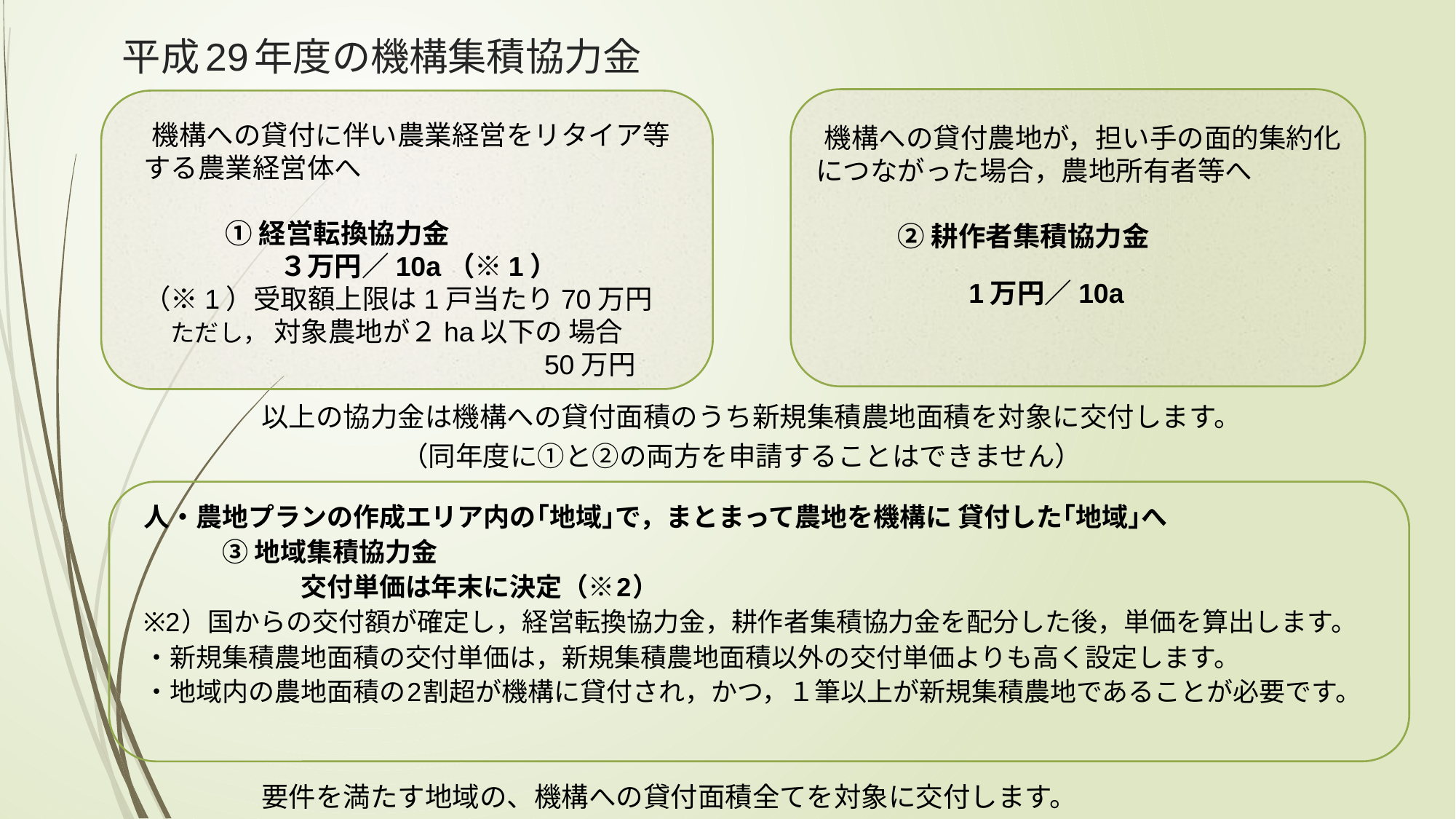

# 平成29年度の機構集積協力金

 機構への貸付に伴い農業経営をリタイア等する農業経営体へ

　　　① 経営転換協力金
　　　　　３万円／10a（※1）
（※1）受取額上限は1戸当たり70万円
　ただし， 対象農地が２ha以下の 場合
　　　　　　　　　　　　　　  50万円

 機構への貸付農地が，担い手の面的集約化につながった場合，農地所有者等へ

　　　② 耕作者集積協力金

 　1万円／10a

 以上の協力金は機構への貸付面積のうち新規集積農地面積を対象に交付します。

 （同年度に①と②の両方を申請することはできません）

人・農地プランの作成エリア内の｢地域｣で，まとまって農地を機構に 貸付した｢地域｣へ
　　　③ 地域集積協力金
　　　　　　交付単価は年末に決定（※2）
※2）国からの交付額が確定し，経営転換協力金，耕作者集積協力金を配分した後，単価を算出します。
・新規集積農地面積の交付単価は，新規集積農地面積以外の交付単価よりも高く設定します。
・地域内の農地面積の2割超が機構に貸付され，かつ，１筆以上が新規集積農地であることが必要です。

 要件を満たす地域の、機構への貸付面積全てを対象に交付します。